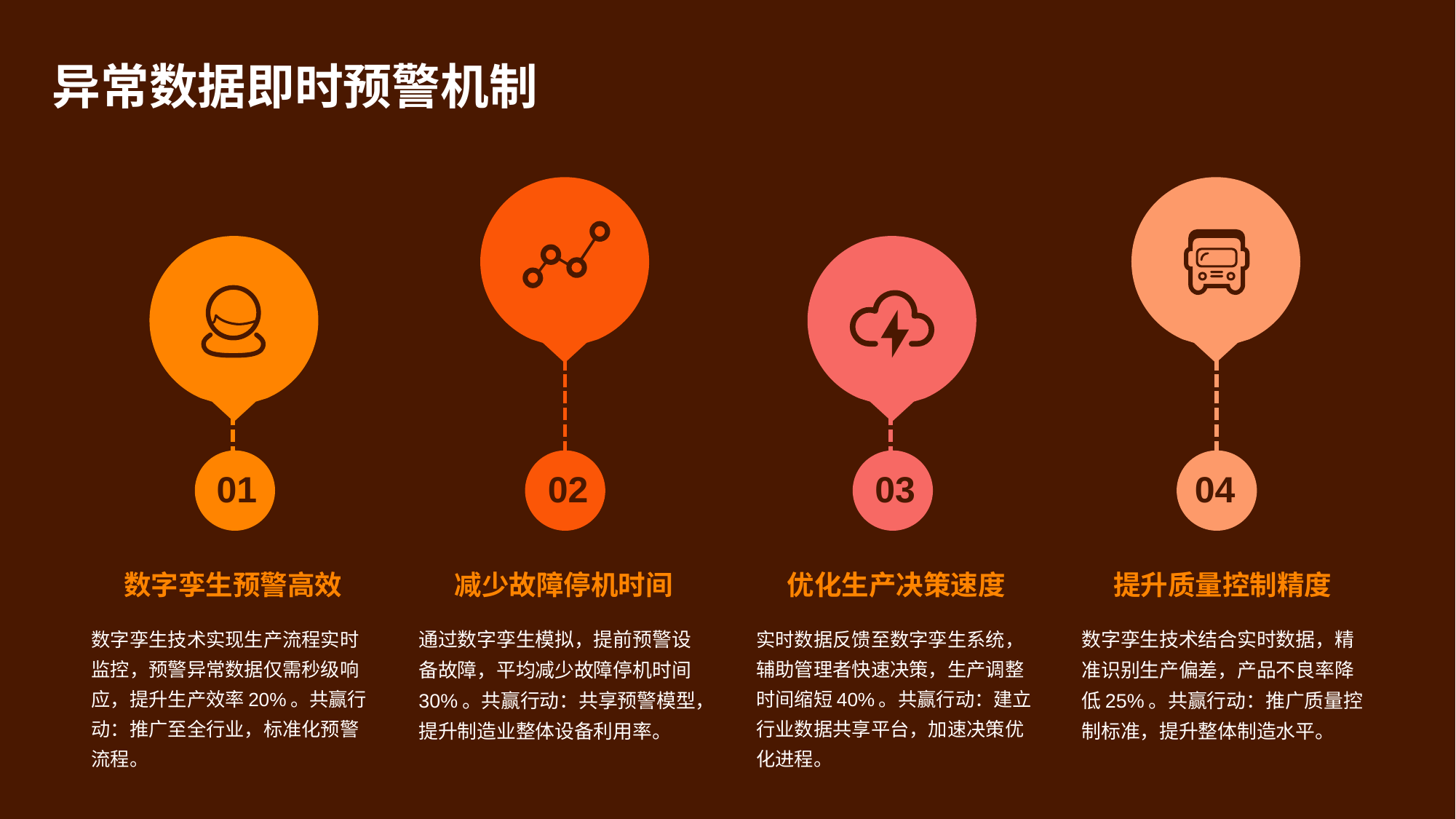

异常数据即时预警机制

01
02
03
04
数字孪生预警高效
减少故障停机时间
优化生产决策速度
提升质量控制精度
数字孪生技术实现生产流程实时监控，预警异常数据仅需秒级响应，提升生产效率20%。共赢行动：推广至全行业，标准化预警流程。
通过数字孪生模拟，提前预警设备故障，平均减少故障停机时间30%。共赢行动：共享预警模型，提升制造业整体设备利用率。
实时数据反馈至数字孪生系统，辅助管理者快速决策，生产调整时间缩短40%。共赢行动：建立行业数据共享平台，加速决策优化进程。
数字孪生技术结合实时数据，精准识别生产偏差，产品不良率降低25%。共赢行动：推广质量控制标准，提升整体制造水平。